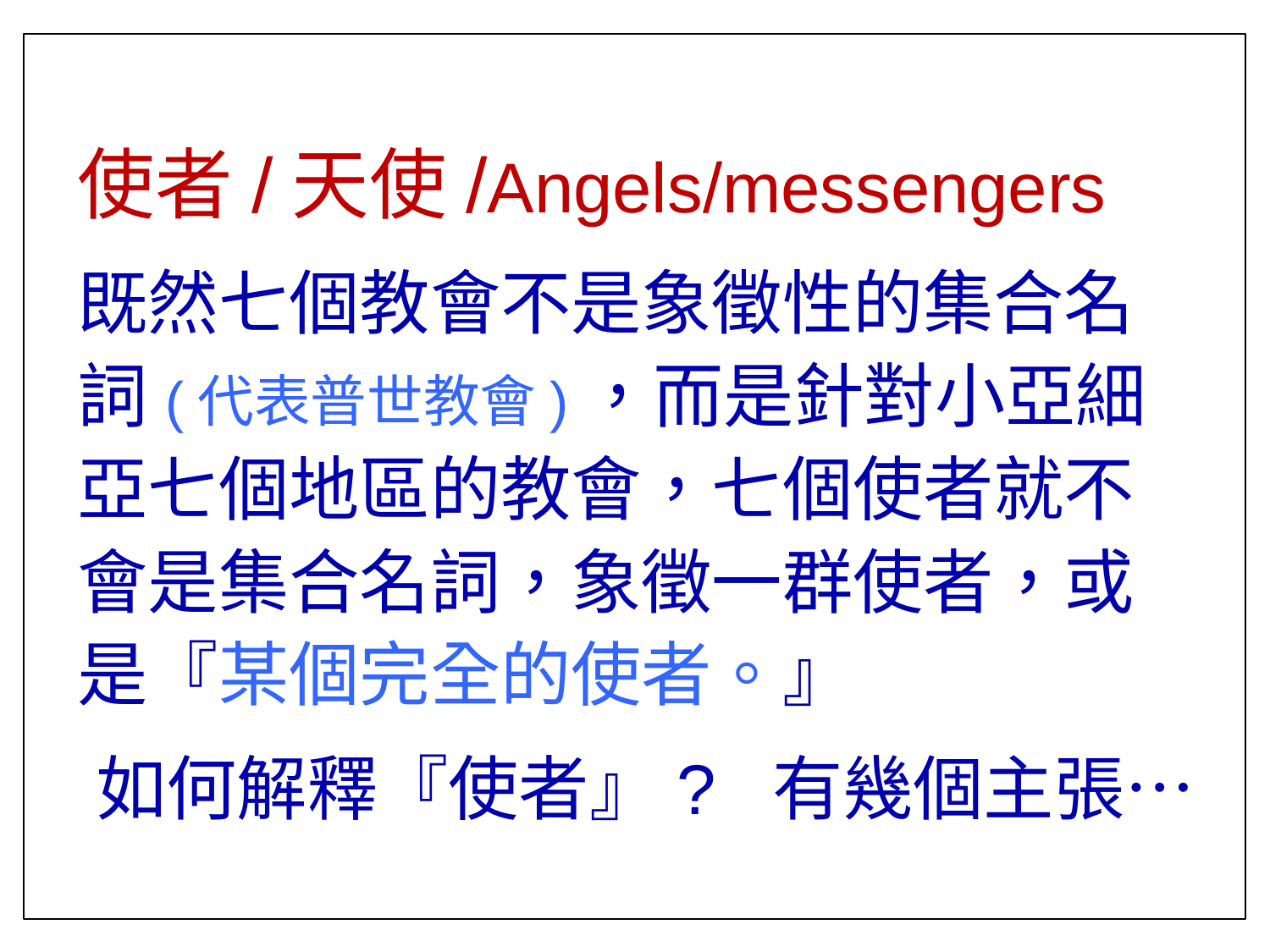

使者/天使/Angels/messengers
既然七個教會不是象徵性的集合名詞(代表普世教會)，而是針對小亞細亞七個地區的教會，七個使者就不會是集合名詞，象徵一群使者，或是『某個完全的使者。』
如何解釋『使者』?  有幾個主張…